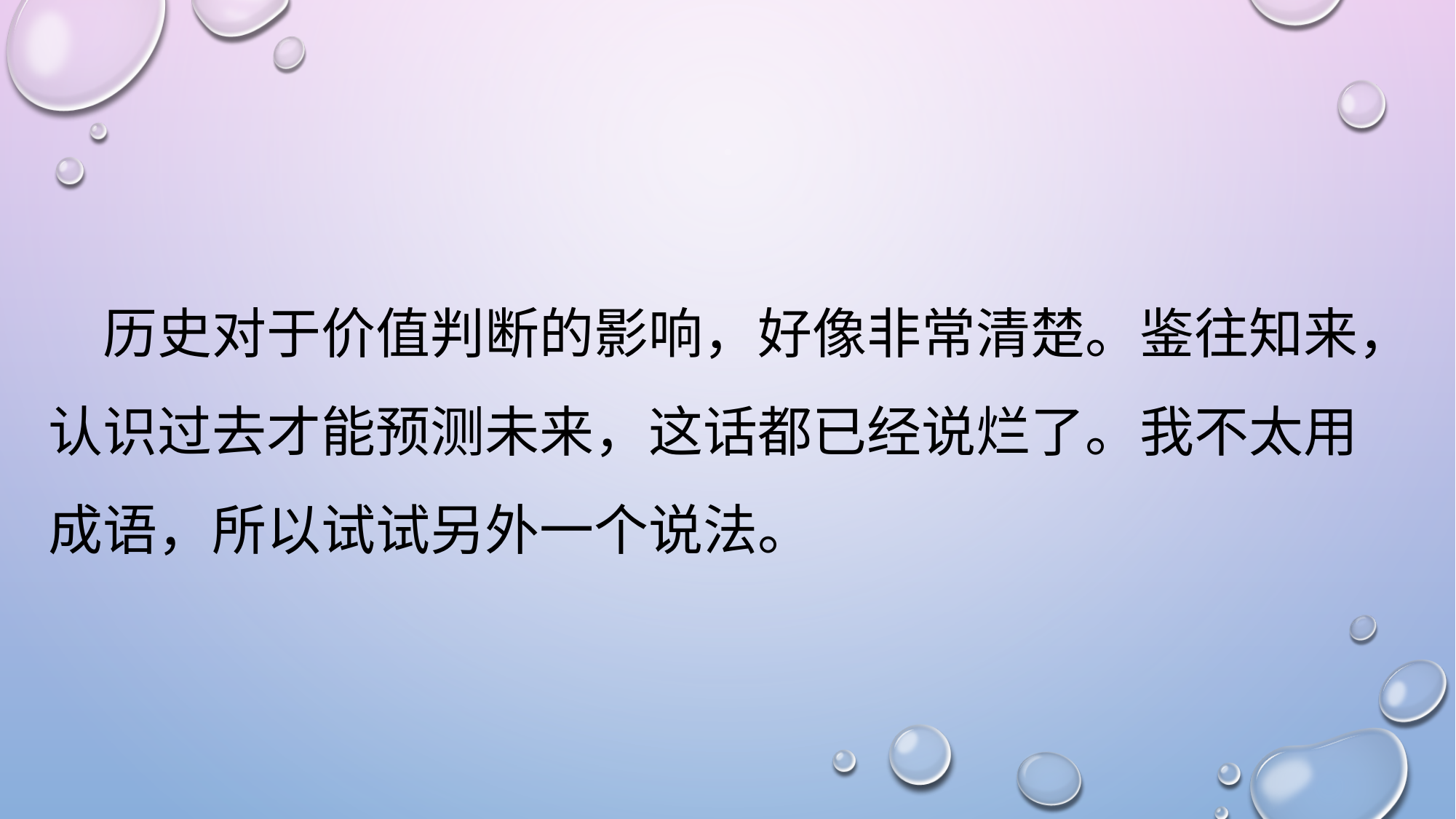

历史对于价值判断的影响，好像非常清楚。鉴往知来，认识过去才能预测未来，这话都已经说烂了。我不太用成语，所以试试另外一个说法。